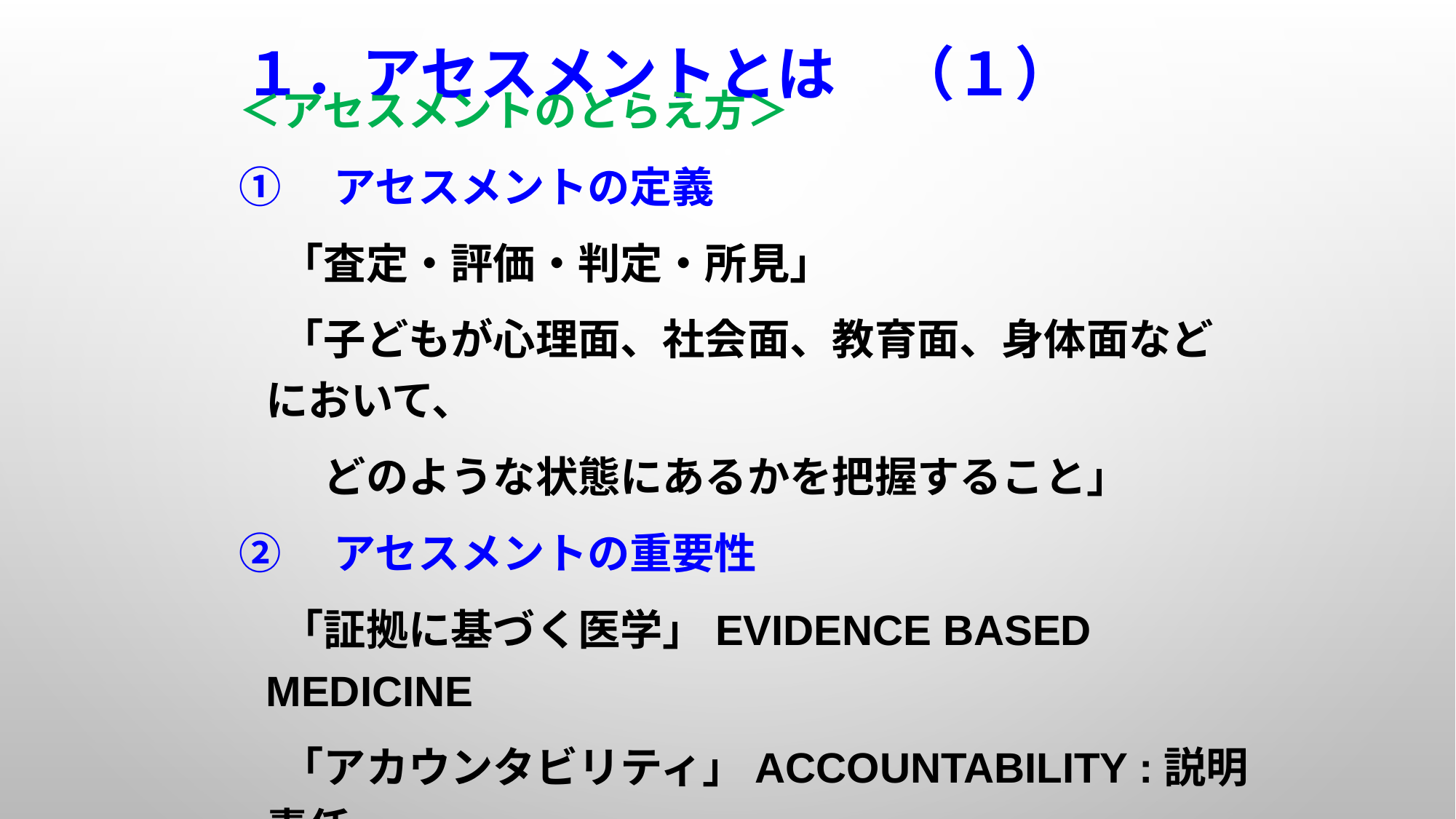

# １．アセスメントとは　（１）
＜アセスメントのとらえ方＞
①　アセスメントの定義
　「査定・評価・判定・所見」
　「子どもが心理面、社会面、教育面、身体面などにおいて、
　　どのような状態にあるかを把握すること」
②　アセスメントの重要性
　「証拠に基づく医学」evidence based medicine
　「アカウンタビリティ」accountability :説明責任